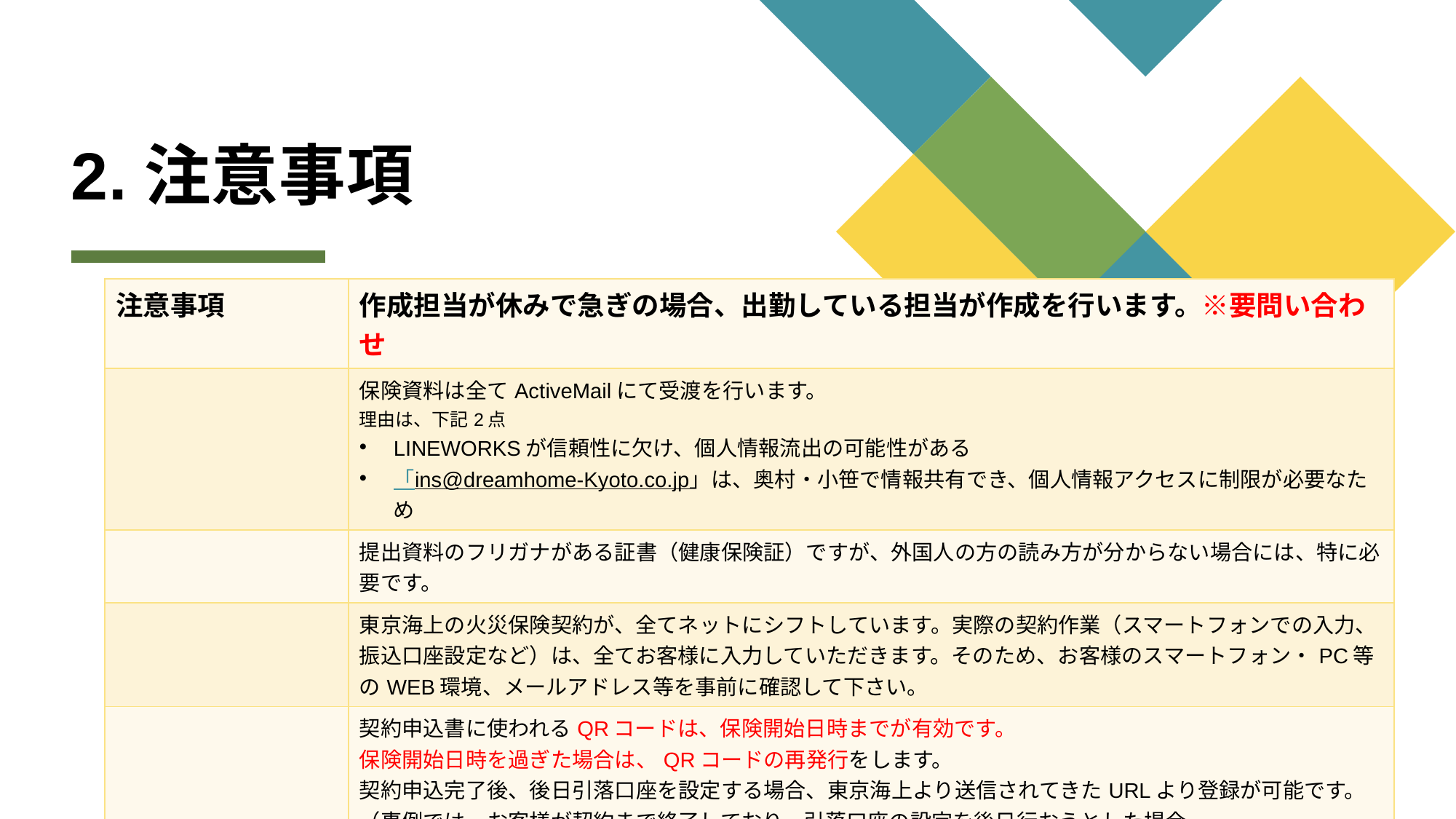

# 2.注意事項
| 注意事項 | 作成担当が休みで急ぎの場合、出勤している担当が作成を行います。※要問い合わせ |
| --- | --- |
|  | 保険資料は全てActiveMailにて受渡を行います。 理由は、下記2点 LINEWORKSが信頼性に欠け、個人情報流出の可能性がある 「ins@dreamhome-Kyoto.co.jp」は、奥村・小笹で情報共有でき、個人情報アクセスに制限が必要なため |
|  | 提出資料のフリガナがある証書（健康保険証）ですが、外国人の方の読み方が分からない場合には、特に必要です。 |
|  | 東京海上の火災保険契約が、全てネットにシフトしています。実際の契約作業（スマートフォンでの入力、振込口座設定など）は、全てお客様に入力していただきます。そのため、お客様のスマートフォン・PC等のWEB環境、メールアドレス等を事前に確認して下さい。 |
|  | 契約申込書に使われるQRコードは、保険開始日時までが有効です。 保険開始日時を過ぎた場合は、QRコードの再発行をします。 契約申込完了後、後日引落口座を設定する場合、東京海上より送信されてきたURLより登録が可能です。 （事例では、お客様が契約まで終了しており、引落口座の設定を後日行おうとした場合、 保険開始日時（決済時）後に設定しようとしても設定できない） |
|  | 契約申込書（今までの上の申込書）は、お客様に署名をもらい、住宅ローン用の銀行提出書類として使用します。 （スマートフォン等で入力出来ない方は、契約申込書として使用しますので、原本提出が必修です。） |